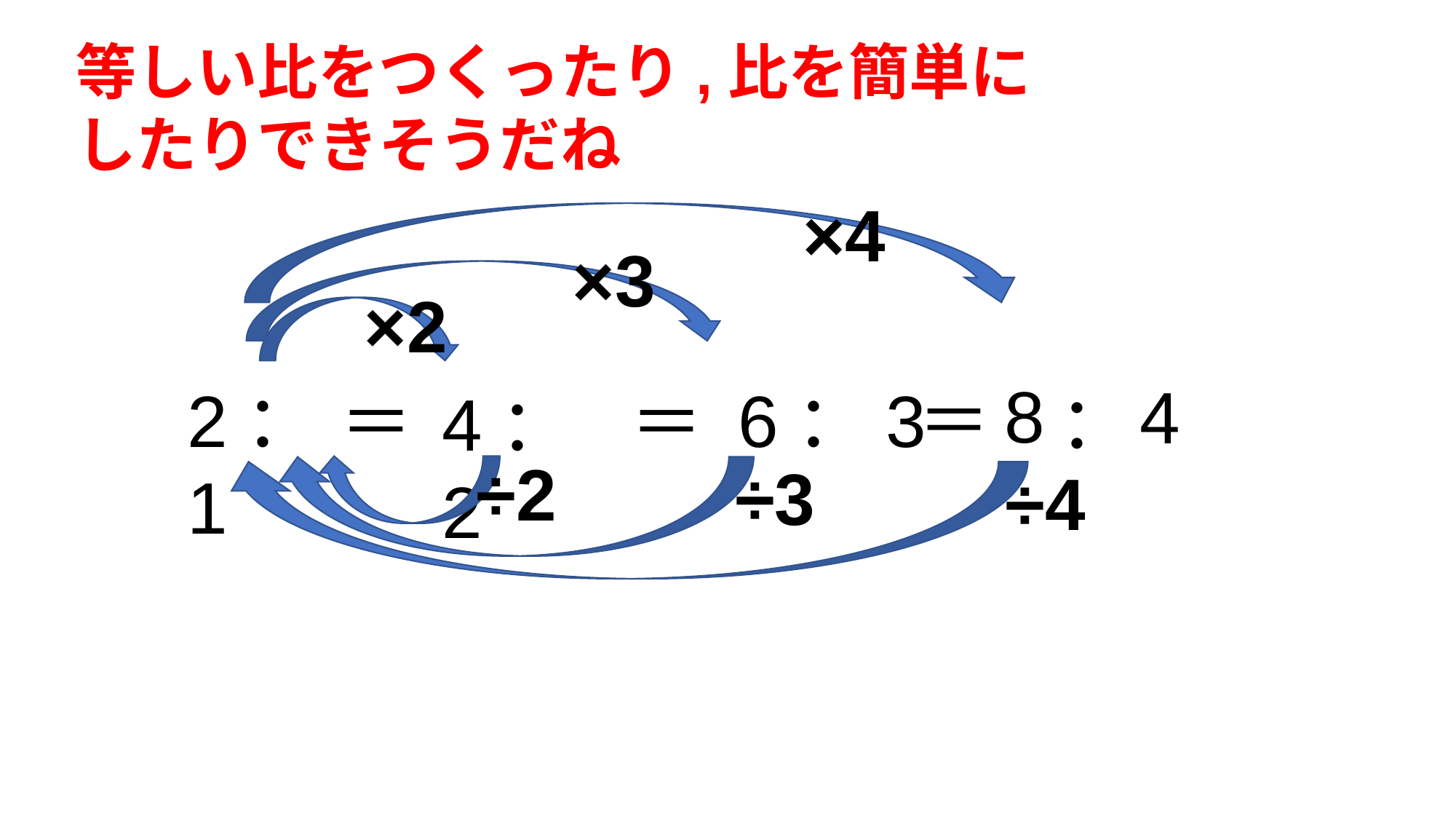

等しい比をつくったり,比を簡単にしたりできそうだね
×4

×3

×2

8
4
2：1
6：3
＝
＝
＝
：
4：2
÷2
÷3
÷4